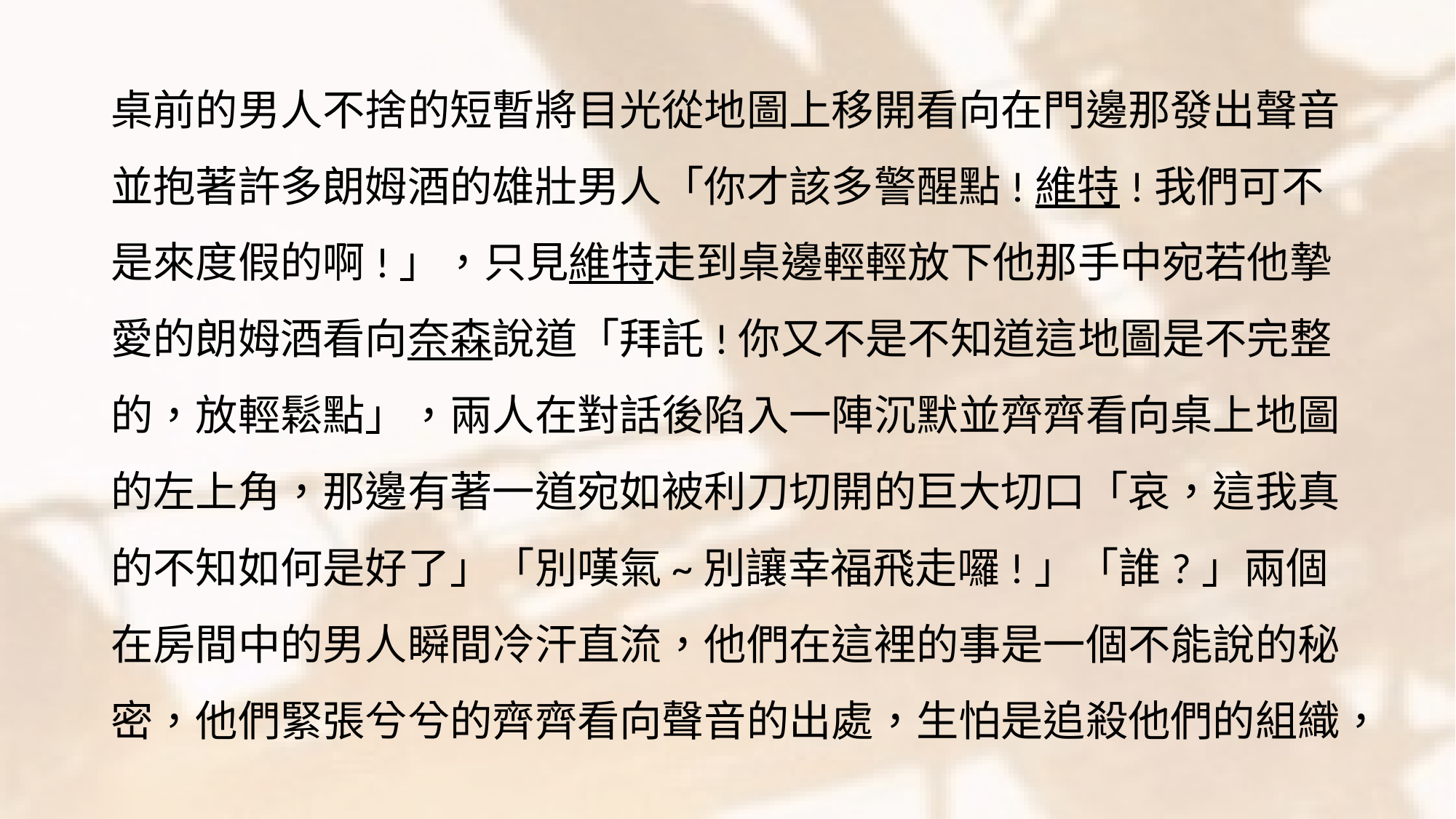

桌前的男人不捨的短暫將目光從地圖上移開看向在門邊那發出聲音並抱著許多朗姆酒的雄壯男人「你才該多警醒點!維特!我們可不是來度假的啊!」，只見維特走到桌邊輕輕放下他那手中宛若他摯愛的朗姆酒看向奈森說道「拜託!你又不是不知道這地圖是不完整的，放輕鬆點」，兩人在對話後陷入一陣沉默並齊齊看向桌上地圖的左上角，那邊有著一道宛如被利刀切開的巨大切口「哀，這我真的不知如何是好了」「別嘆氣~別讓幸福飛走囉!」「誰?」兩個在房間中的男人瞬間冷汗直流，他們在這裡的事是一個不能說的秘密，他們緊張兮兮的齊齊看向聲音的出處，生怕是追殺他們的組織，